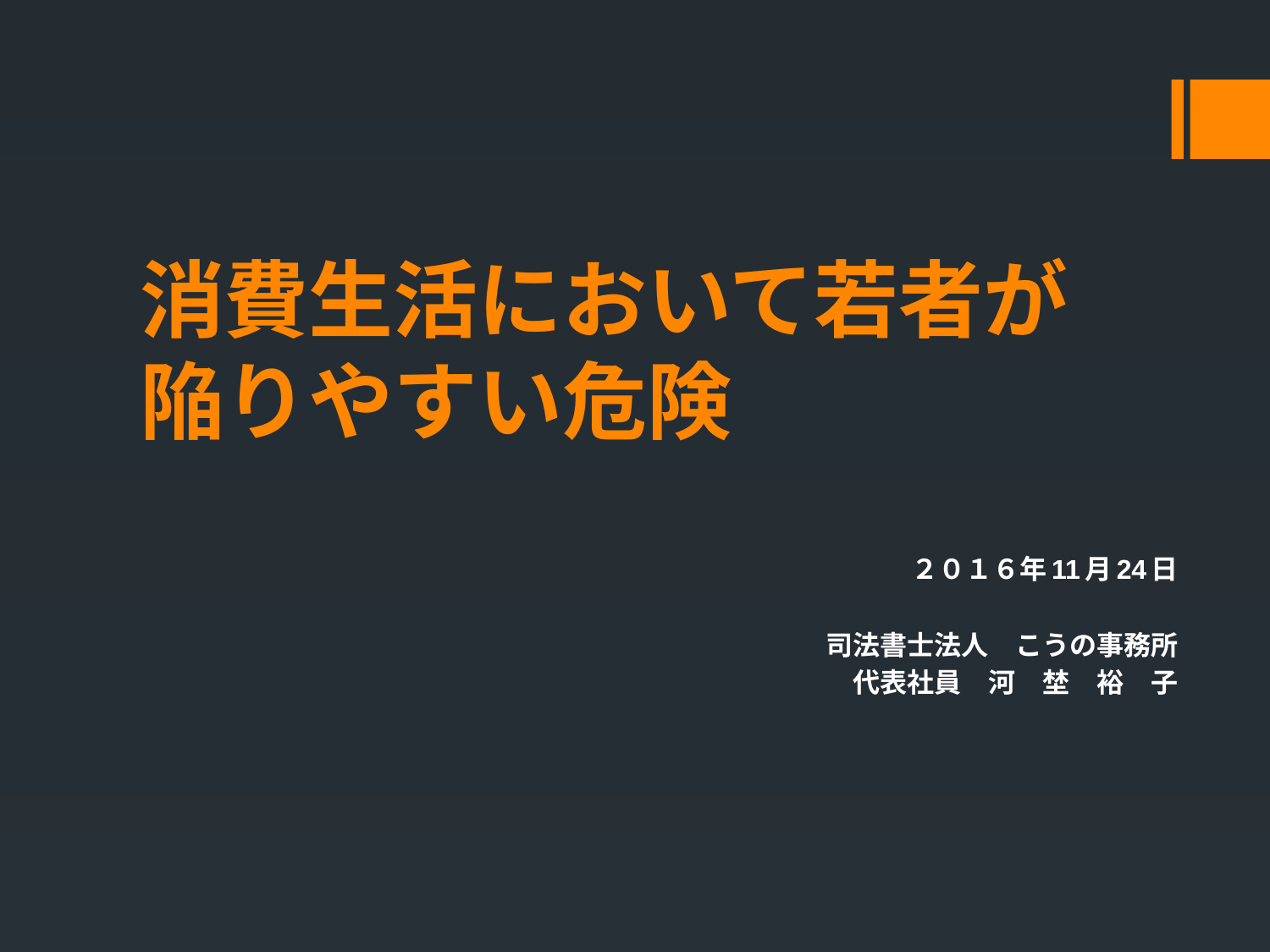

# 消費生活において若者が陥りやすい危険
２０１６年11月24日

司法書士法人　こうの事務所
代表社員　河　埜　裕　子